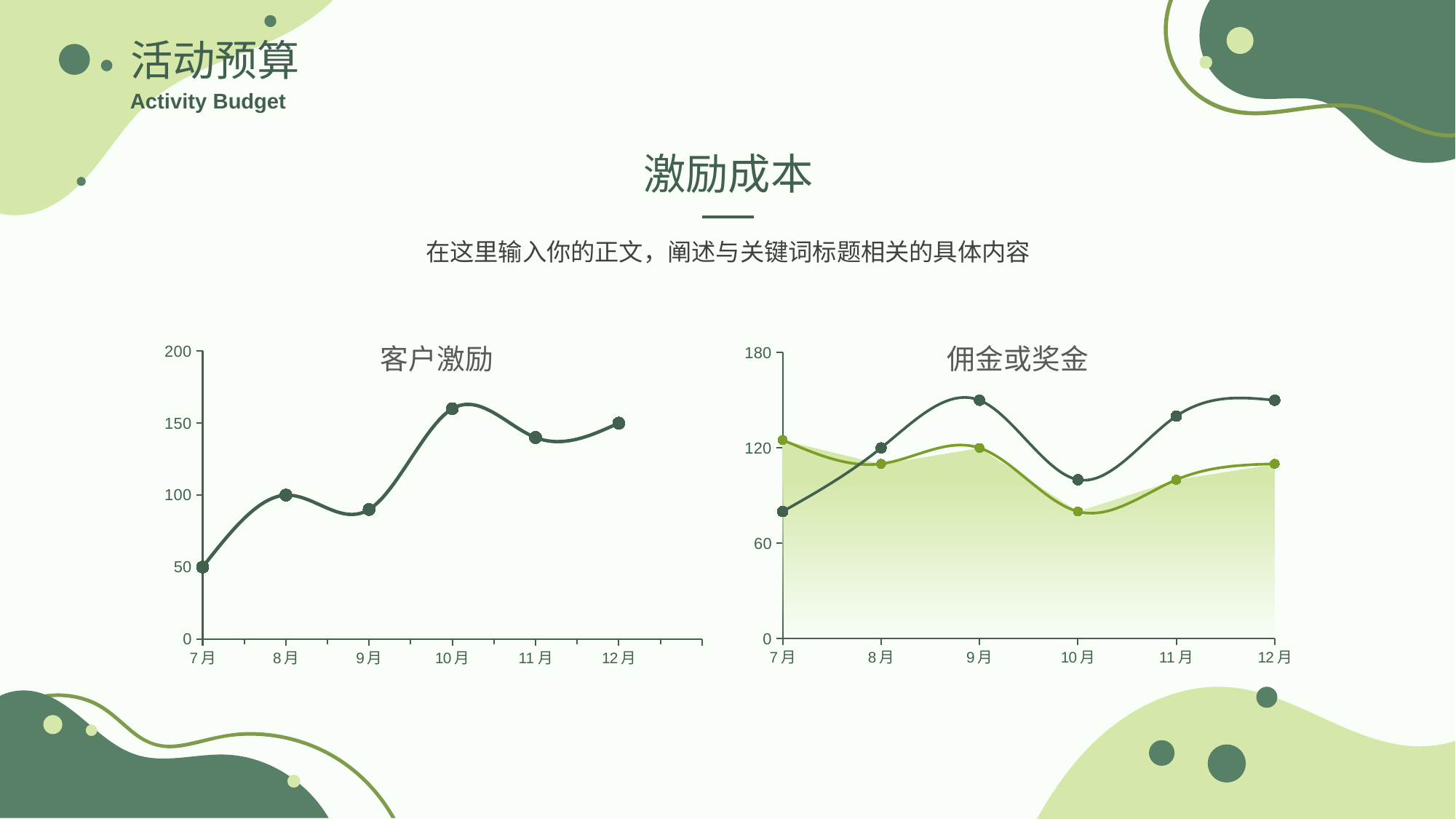

活动预算
Activity Budget
激励成本
在这里输入你的正文，阐述与关键词标题相关的具体内容

### Chart: 佣金或奖金

| Category | 系列 2 | 系列3 | 系列 12 |
|---|---|---|---|
| 7月 | 125.0 | 125.0 | 80.0 |
| 8月 | 110.0 | 110.0 | 120.0 |
| 9月 | 120.0 | 120.0 | 150.0 |
| 10月 | 80.0 | 80.0 | 100.0 |
| 11月 | 100.0 | 100.0 | 140.0 |
| 12月 | 110.0 | 110.0 | 150.0 |

### Chart: 客户激励

| Category | 系列 1 | 列1 |
|---|---|---|
| 7月 | 50.0 | None |
| 8月 | 100.0 | None |
| 9月 | 90.0 | None |
| 10月 | 160.0 | None |
| 11月 | 140.0 | None |
| 12月 | 150.0 | None |